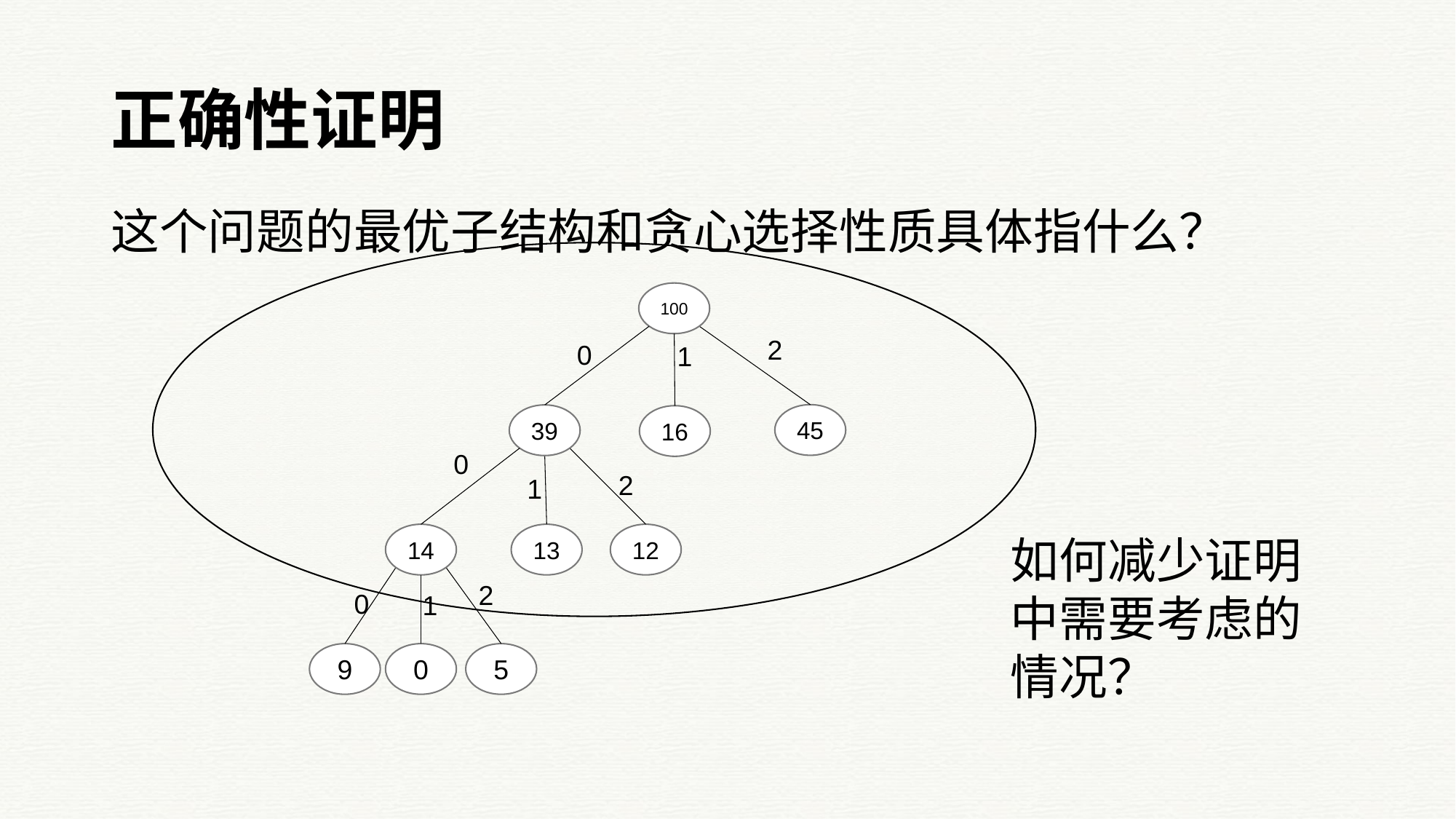

# 正确性证明
这个问题的最优子结构和贪心选择性质具体指什么？

100
2
0
1
45
39
16
0
2
1
14
13
12
如何减少证明中需要考虑的情况？
2
0
1
9
0
5